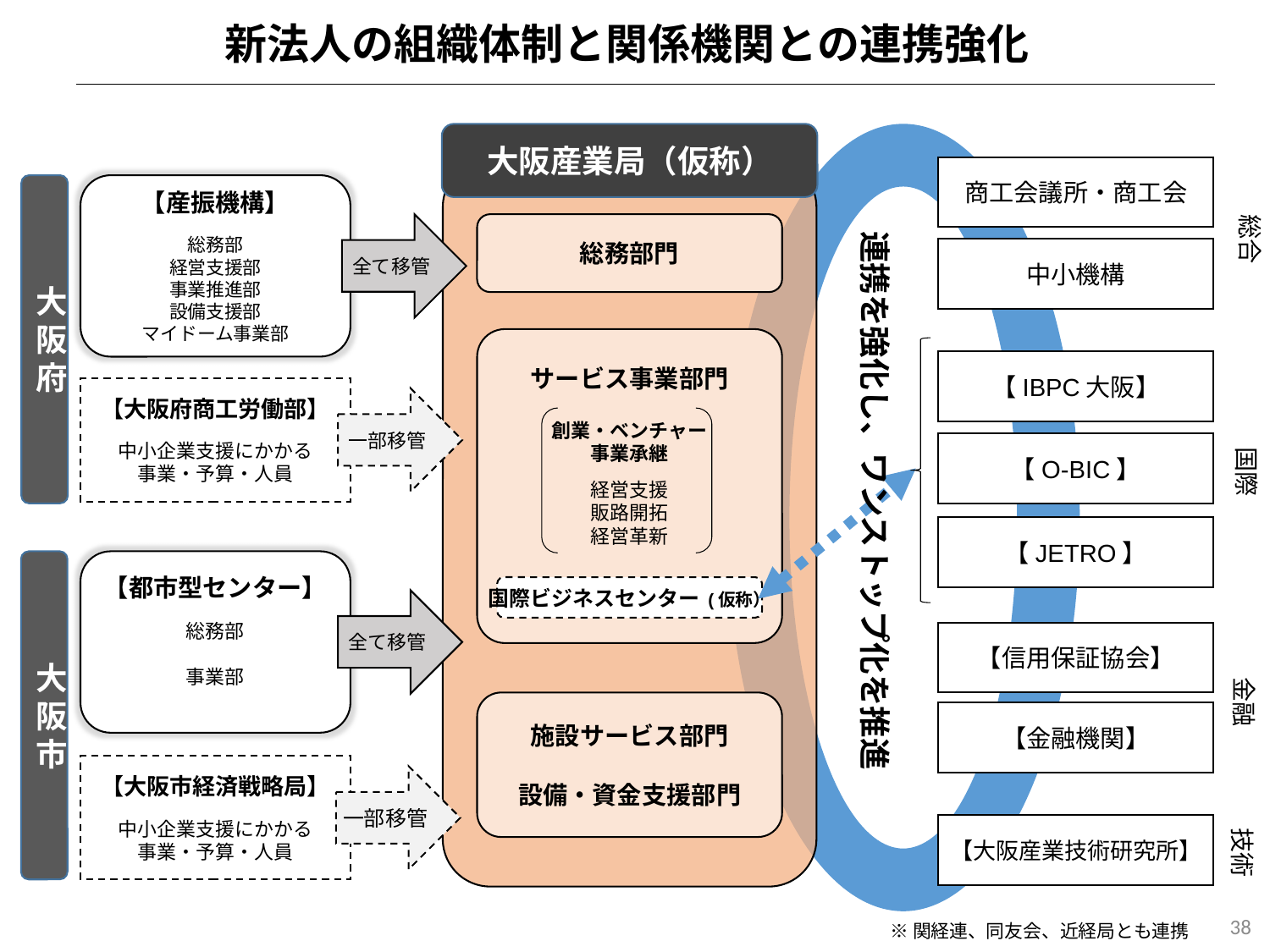

新法人の組織体制と関係機関との連携強化

大阪産業局（仮称）
商工会議所・商工会

大阪府
【産振機構】

総務部
経営支援部
事業推進部
設備支援部
マイドーム事業部
総合
全て移管
総務部門
連携を強化し、ワンストップ化を推進
中小機構
サービス事業部門

創業・ベンチャー
事業承継

経営支援
販路開拓
経営革新

【IBPC大阪】
【大阪府商工労働部】

中小企業支援にかかる
事業・予算・人員
一部移管

【O-BIC】
国際
【JETRO】
大阪市
【都市型センター】

総務部

事業部

国際ビジネスセンター (仮称）
全て移管
【信用保証協会】
金融
施設サービス部門

設備・資金支援部門
【金融機関】
【大阪市経済戦略局】

中小企業支援にかかる
事業・予算・人員
一部移管
【大阪産業技術研究所】
技術
38
※関経連、同友会、近経局とも連携